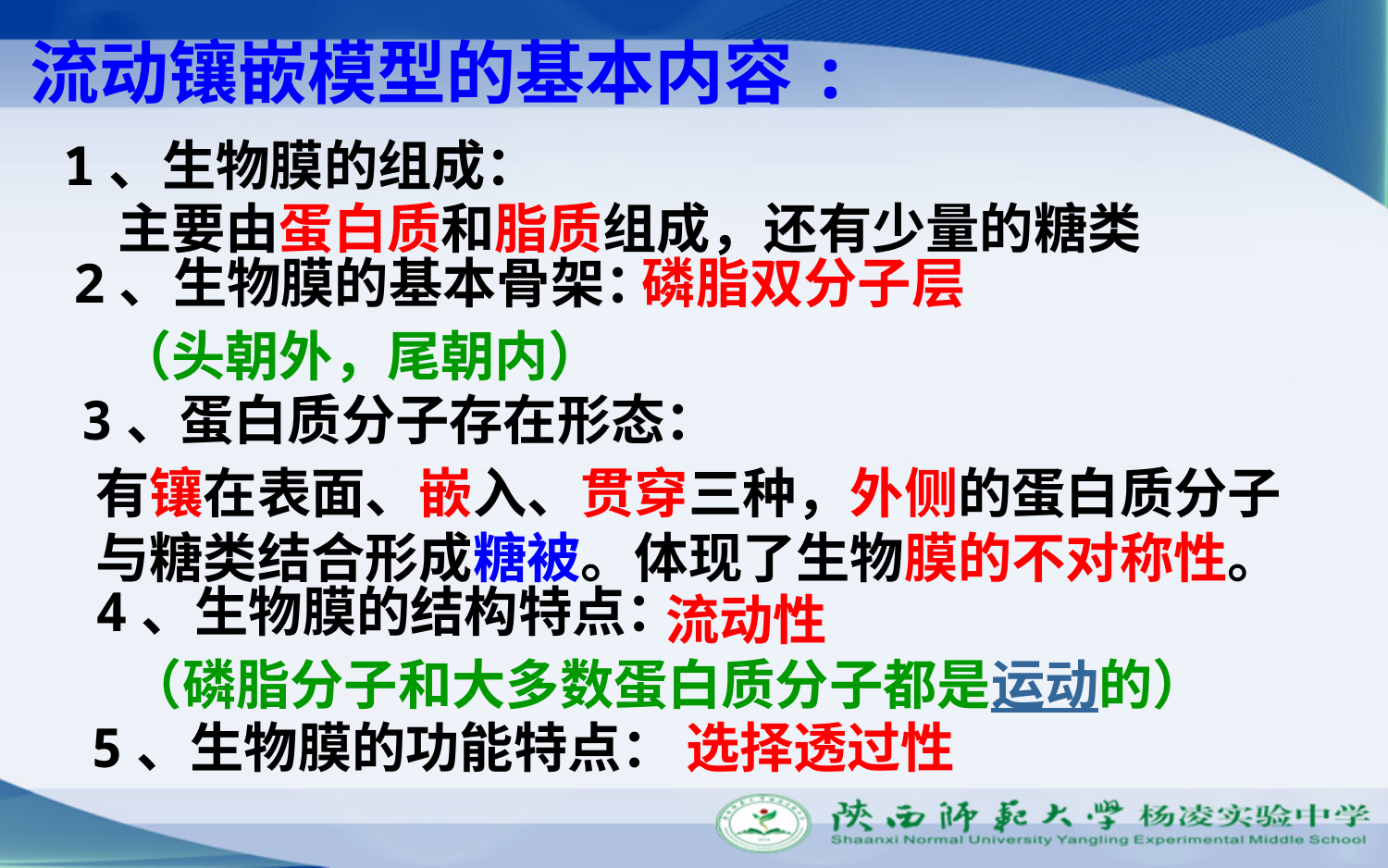

流动镶嵌模型的基本内容:
1、生物膜的组成：
主要由蛋白质和脂质组成，还有少量的糖类
2、生物膜的基本骨架：
磷脂双分子层
（头朝外，尾朝内）
3、蛋白质分子存在形态：
有镶在表面、嵌入、贯穿三种，外侧的蛋白质分子与糖类结合形成糖被。体现了生物膜的不对称性。
4、生物膜的结构特点：
流动性
（磷脂分子和大多数蛋白质分子都是运动的）
5、生物膜的功能特点：
选择透过性